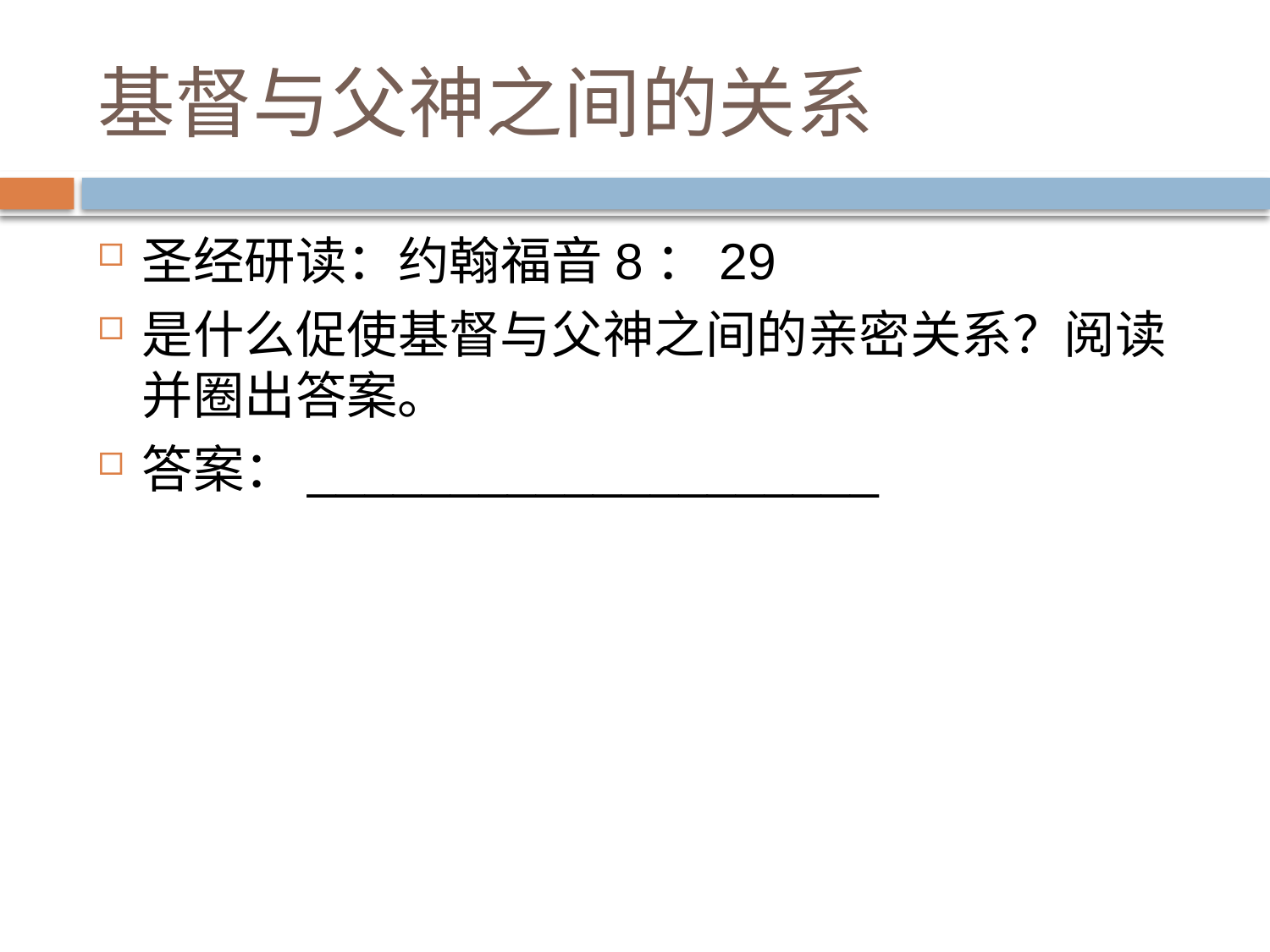

# 基督与父神之间的关系
圣经研读：约翰福音8：29
是什么促使基督与父神之间的亲密关系？阅读并圈出答案。
答案：____________________